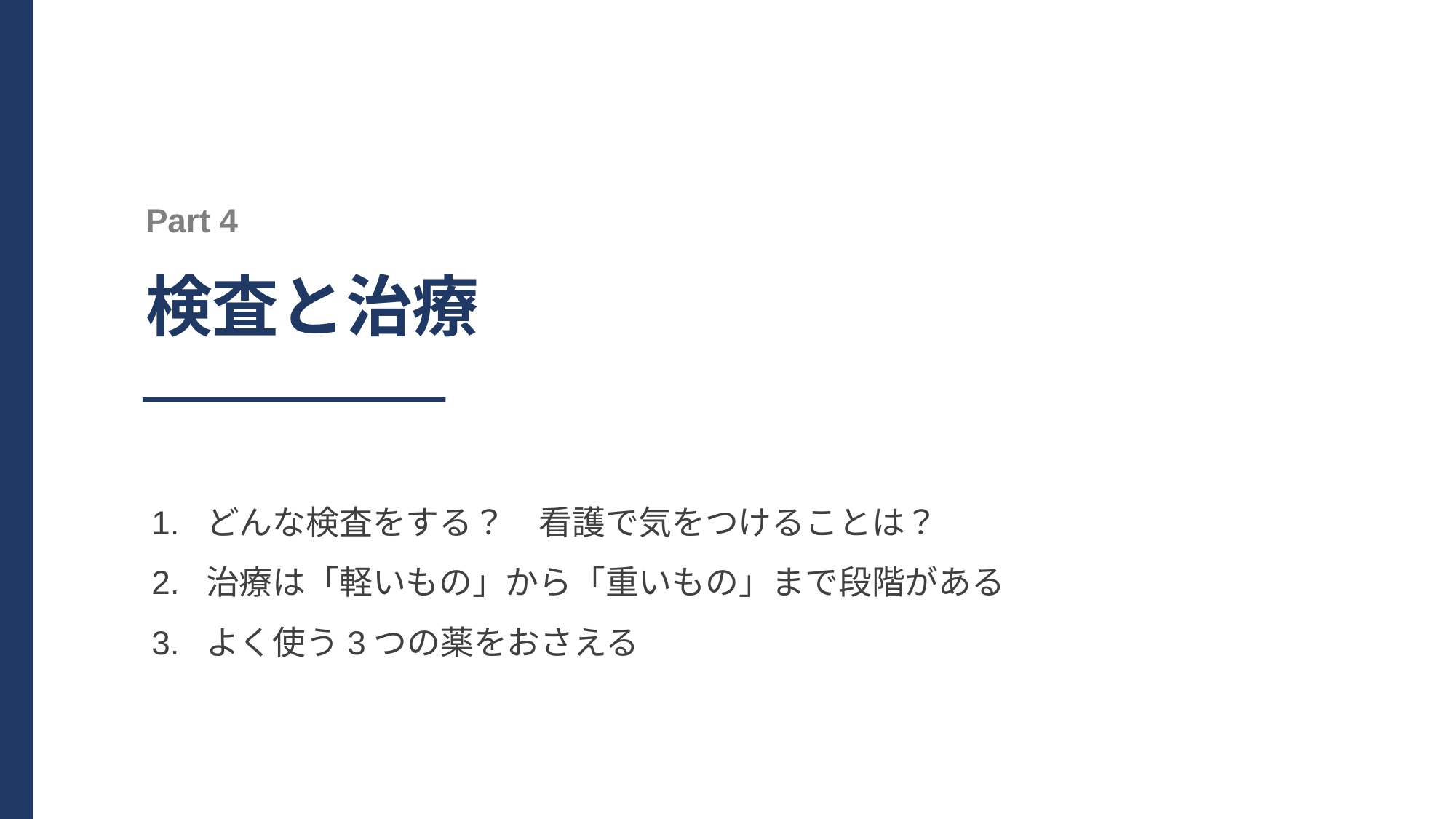

Part 4
検査と治療

どんな検査をする？　看護で気をつけることは？
治療は「軽いもの」から「重いもの」まで段階がある
よく使う3つの薬をおさえる